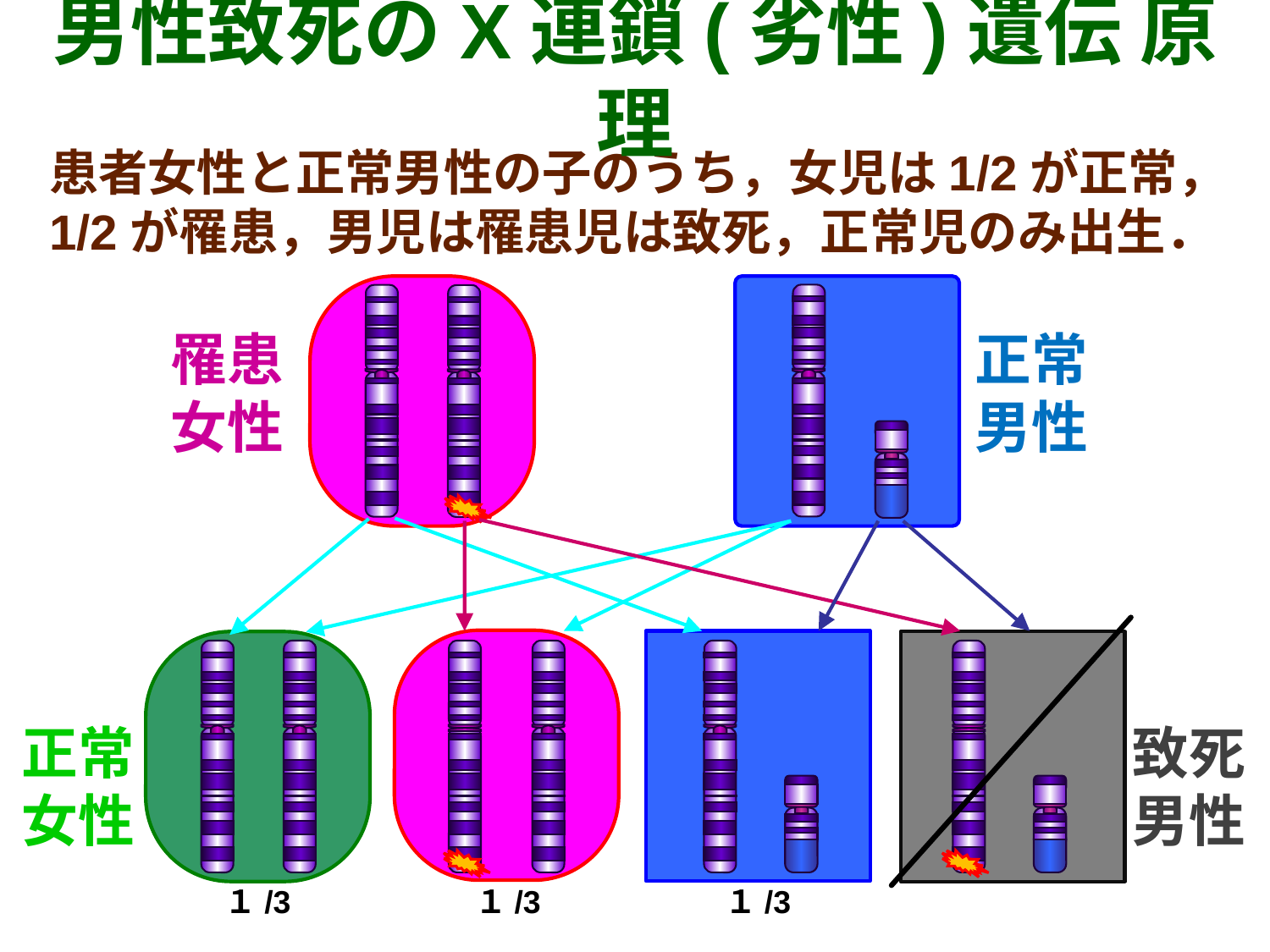

男性致死のX連鎖(劣性)遺伝 原理

患者女性と正常男性の子のうち，女児は1/2が正常，1/2が罹患，男児は罹患児は致死，正常児のみ出生．

罹患
女性
正常
男性

正常
女性
致死男性

１/3
１/3
１/3